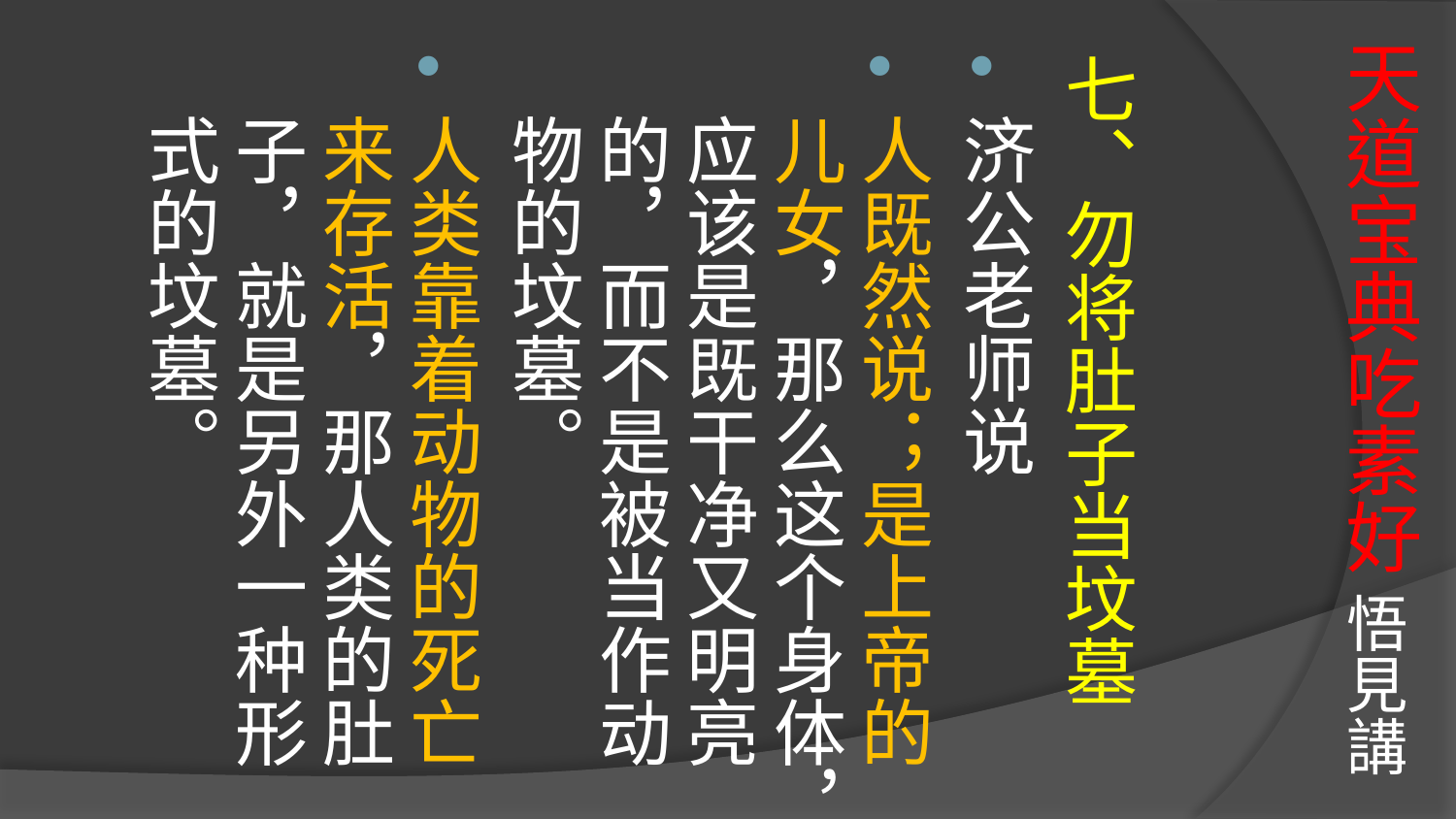

# 天道宝典吃素好 悟見講
七、勿将肚子当坟墓
济公老师说
人既然说；是上帝的儿女，那么这个身体，应该是既干净又明亮的，而不是被当作动物的坟墓。
人类靠着动物的死亡来存活，那人类的肚子，就是另外一种形式的坟墓。